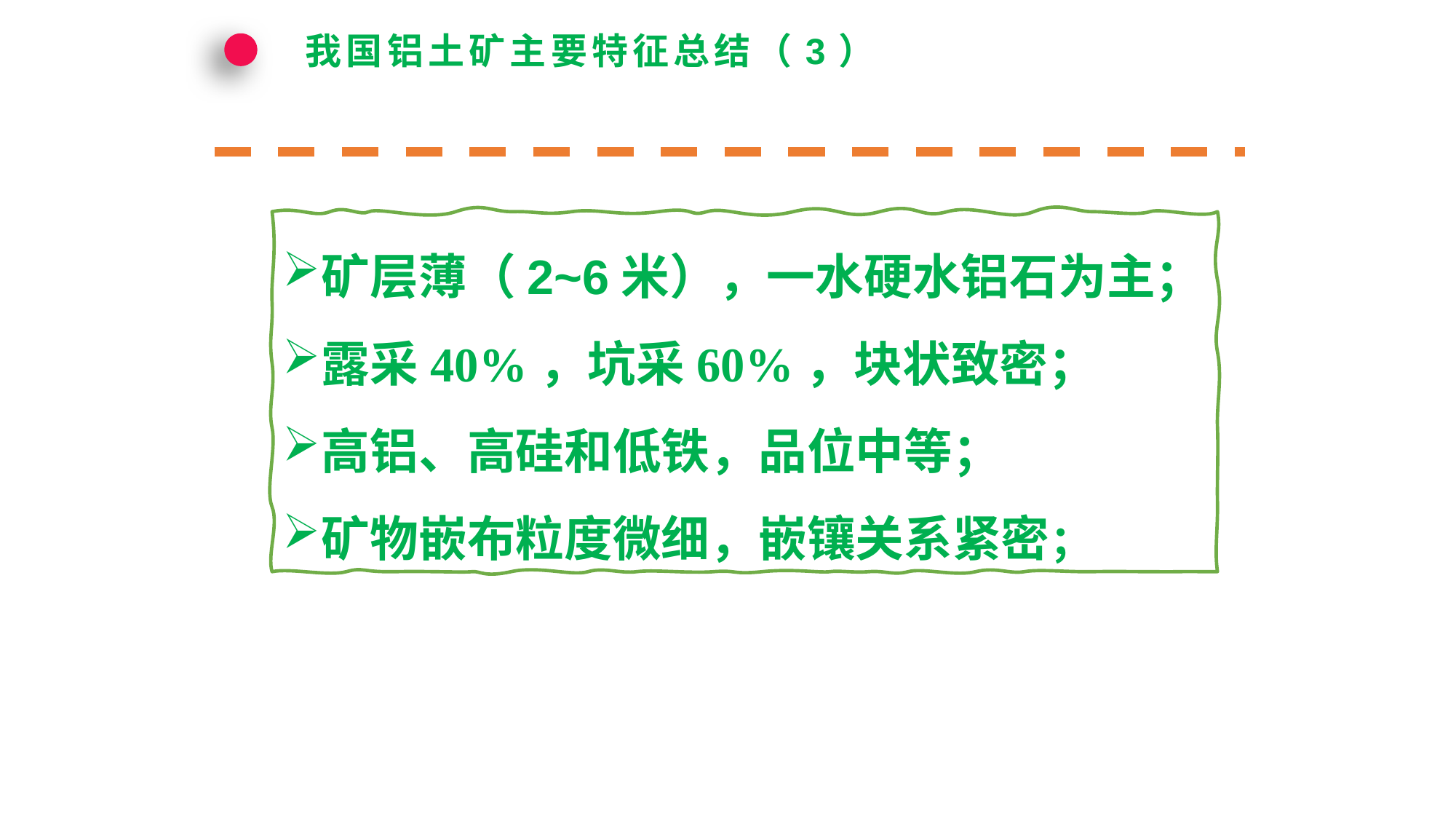

我国铝土矿主要特征总结（3）

矿层薄（2~6米），一水硬水铝石为主；
露采40%，坑采60%，块状致密；
高铝、高硅和低铁，品位中等；
矿物嵌布粒度微细，嵌镶关系紧密；